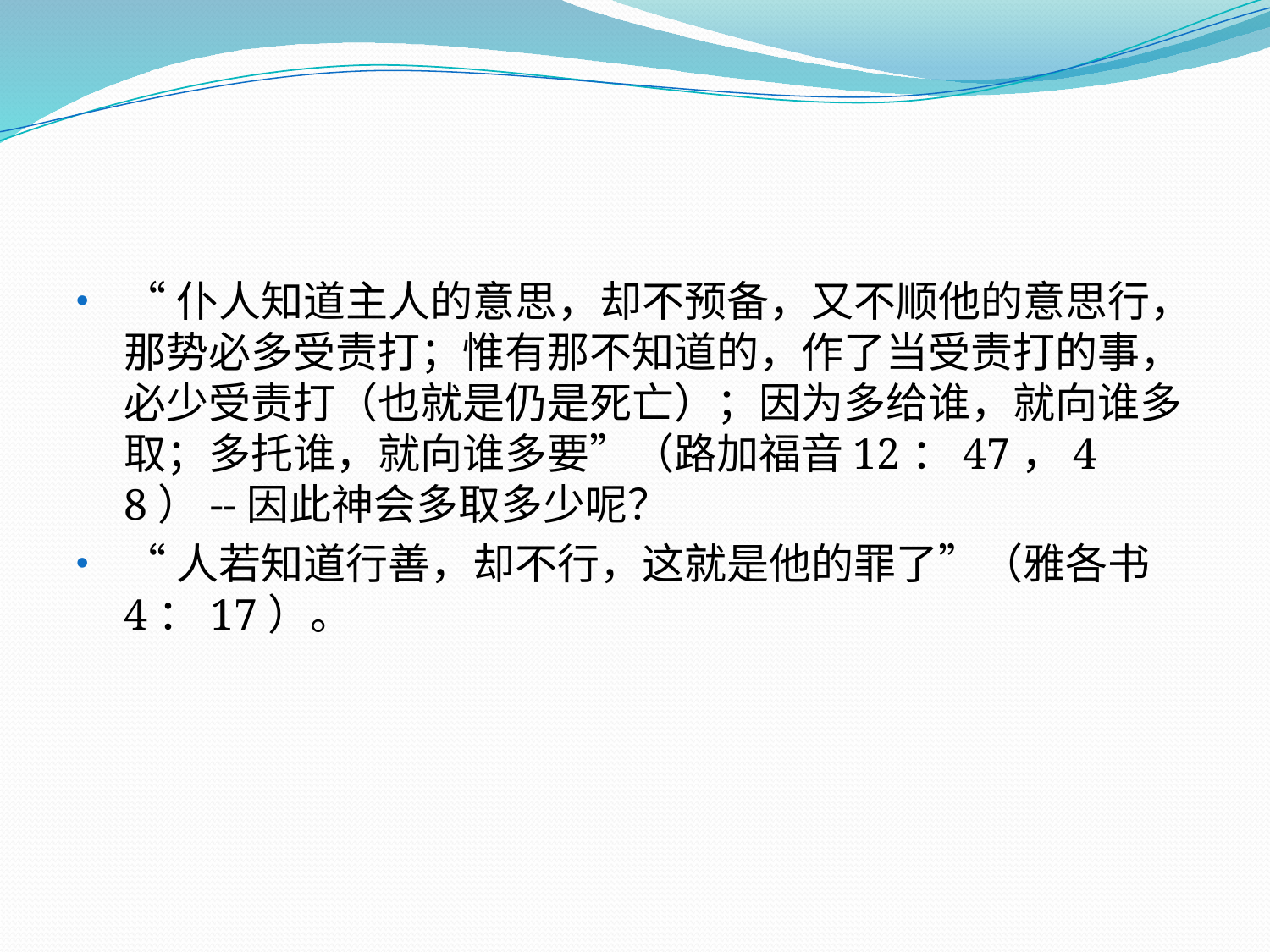

#
“仆人知道主人的意思，却不预备，又不顺他的意思行，那势必多受责打；惟有那不知道的，作了当受责打的事，必少受责打（也就是仍是死亡）；因为多给谁，就向谁多取；多托谁，就向谁多要”（路加福音12：47，48）--因此神会多取多少呢？
“人若知道行善，却不行，这就是他的罪了”（雅各书4：17）。